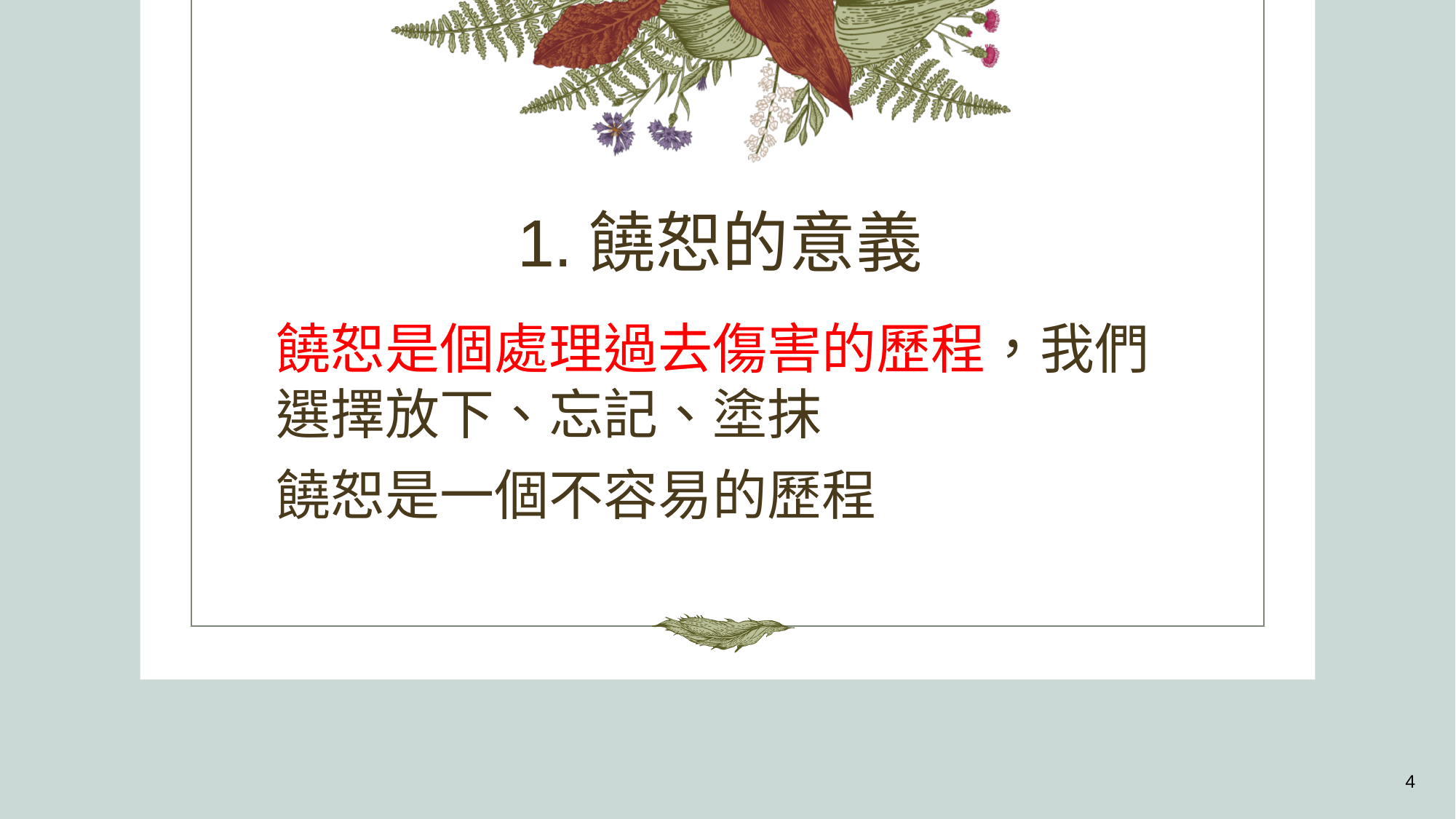

# 1.饒恕的意義
饒恕是個處理過去傷害的歷程，我們選擇放下、忘記、塗抹
饒恕是一個不容易的歷程
4